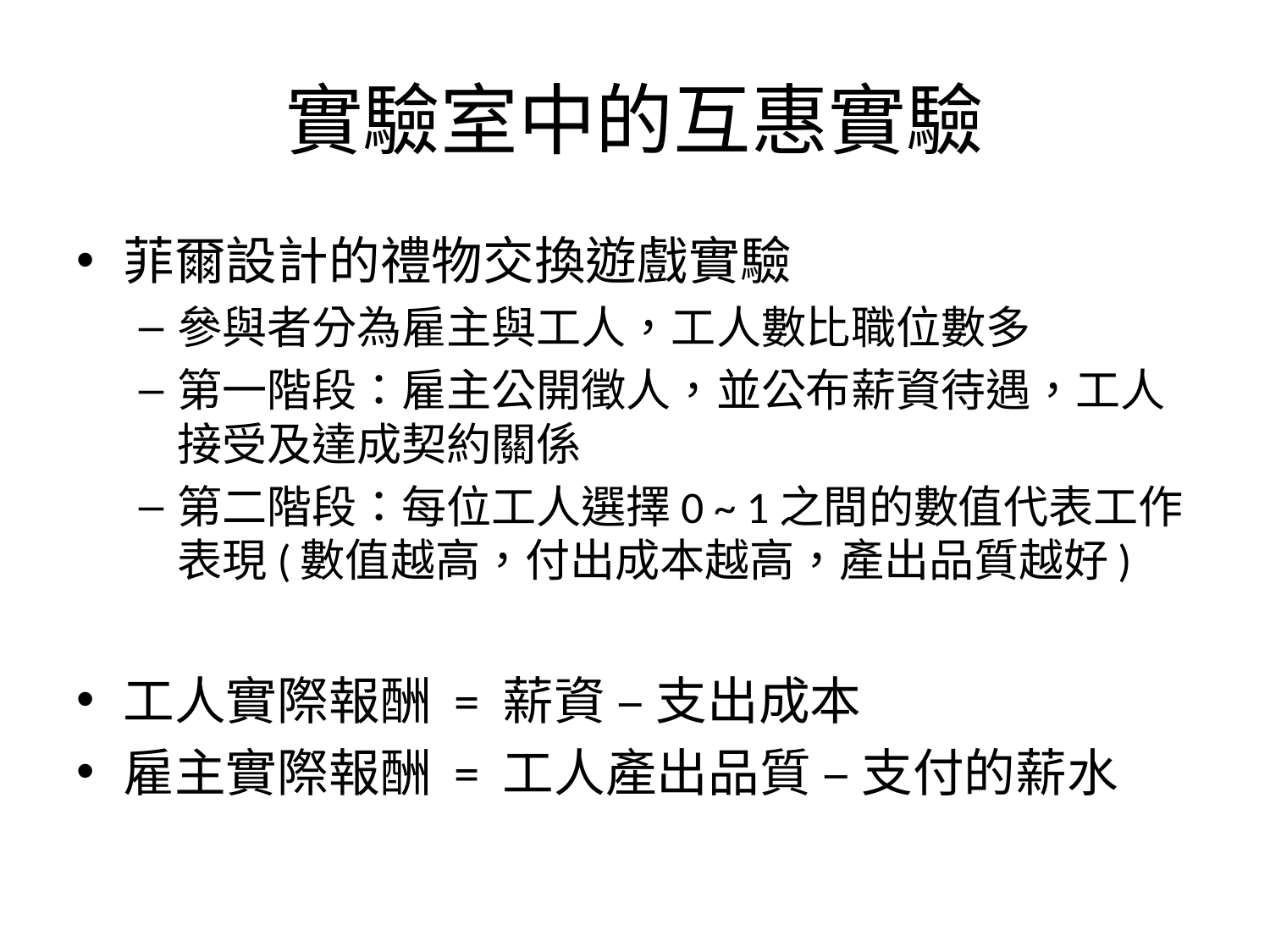

# 實驗室中的互惠實驗
菲爾設計的禮物交換遊戲實驗
參與者分為雇主與工人，工人數比職位數多
第一階段：雇主公開徵人，並公布薪資待遇，工人接受及達成契約關係
第二階段：每位工人選擇0 ~ 1之間的數值代表工作表現(數值越高，付出成本越高，產出品質越好)

工人實際報酬 = 薪資 – 支出成本
雇主實際報酬 = 工人產出品質 – 支付的薪水